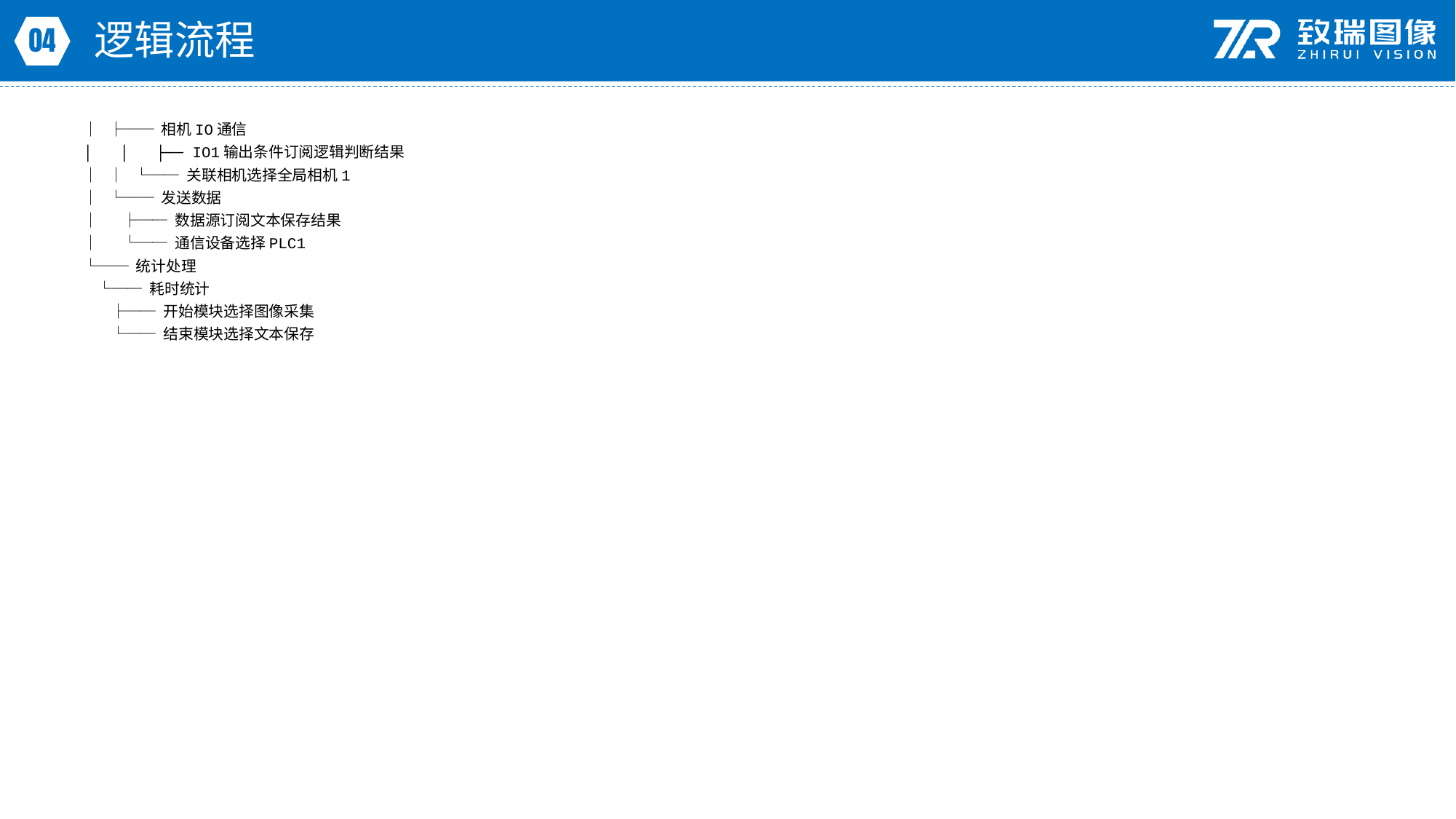

逻辑流程
04

│   ├── 相机IO通信
│   │   ├── IO1输出条件订阅逻辑判断结果
│   │   └── 关联相机选择全局相机1
│   └── 发送数据
│       ├── 数据源订阅文本保存结果
│       └── 通信设备选择PLC1
└── 统计处理
    └── 耗时统计
        ├── 开始模块选择图像采集
        └── 结束模块选择文本保存